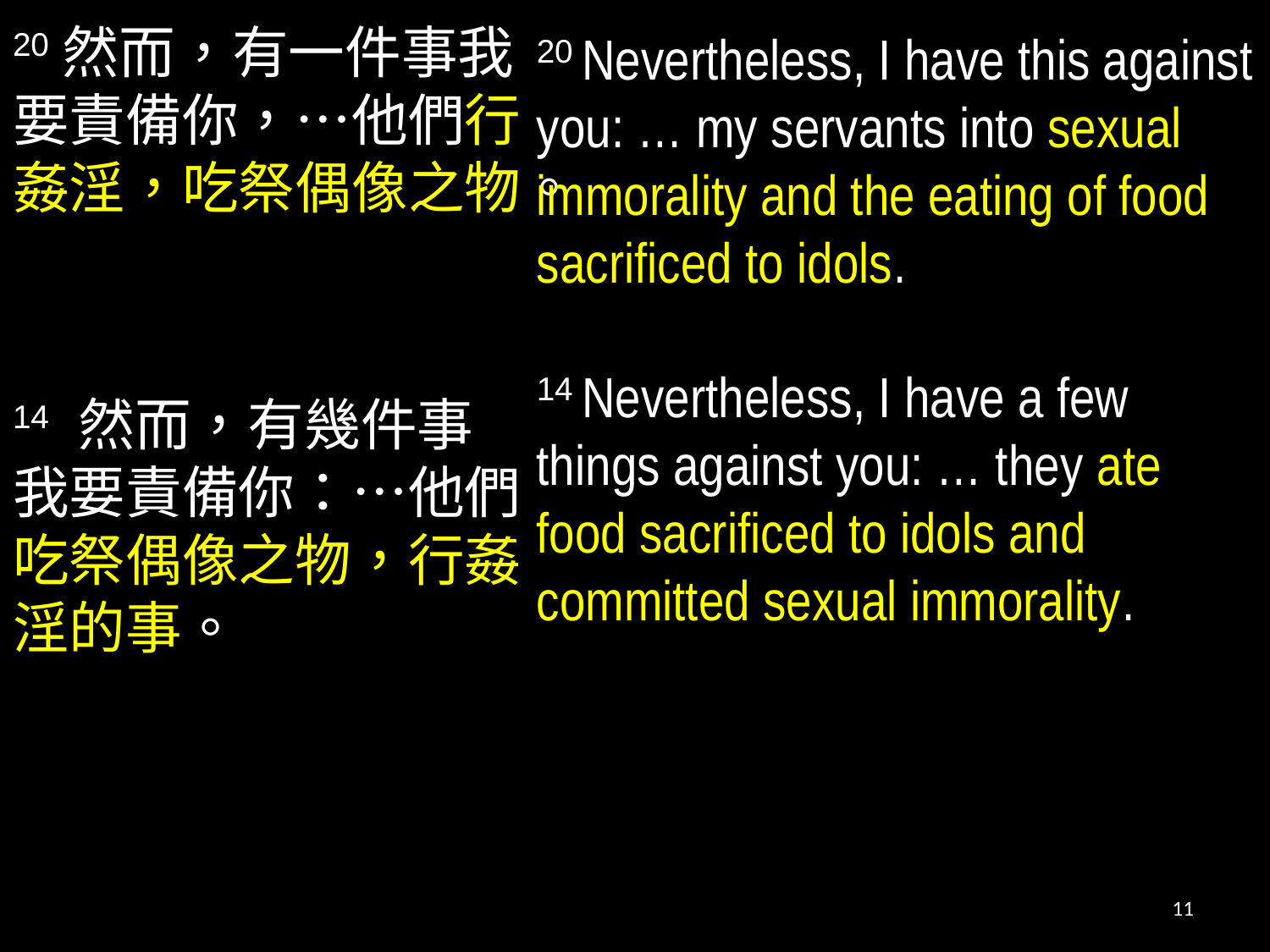

20然而，有一件事我要責備你，…他們行姦淫，吃祭偶像之物。

14 然而，有幾件事我要責備你：…他們吃祭偶像之物，行姦淫的事。

20 Nevertheless, I have this against you: … my servants into sexual immorality and the eating of food sacrificed to idols.

14 Nevertheless, I have a few things against you: … they ate food sacrificed to idols and committed sexual immorality.

11